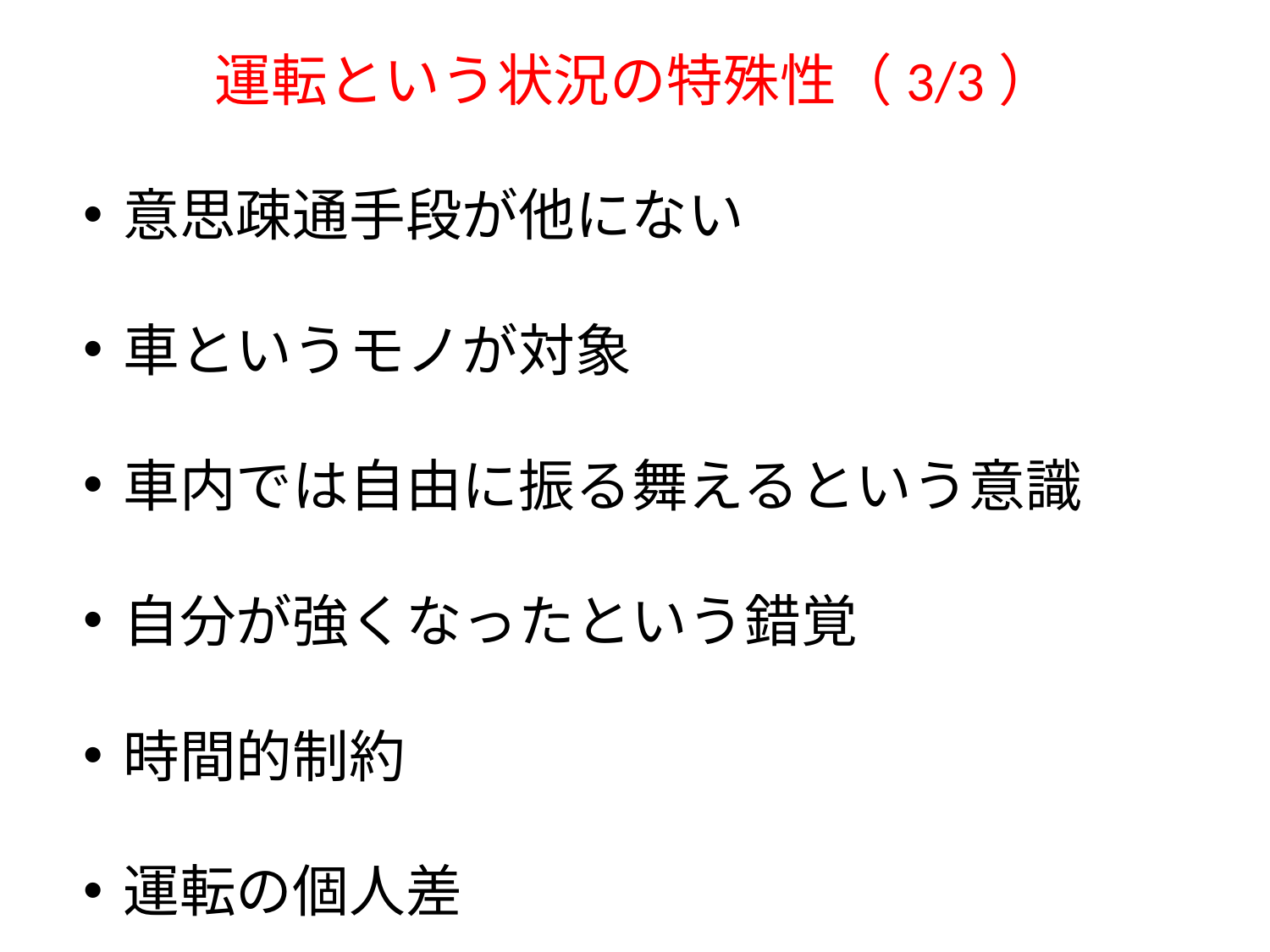

# 運転という状況の特殊性（3/3）
意思疎通手段が他にない
車というモノが対象
車内では自由に振る舞えるという意識
自分が強くなったという錯覚
時間的制約
運転の個人差